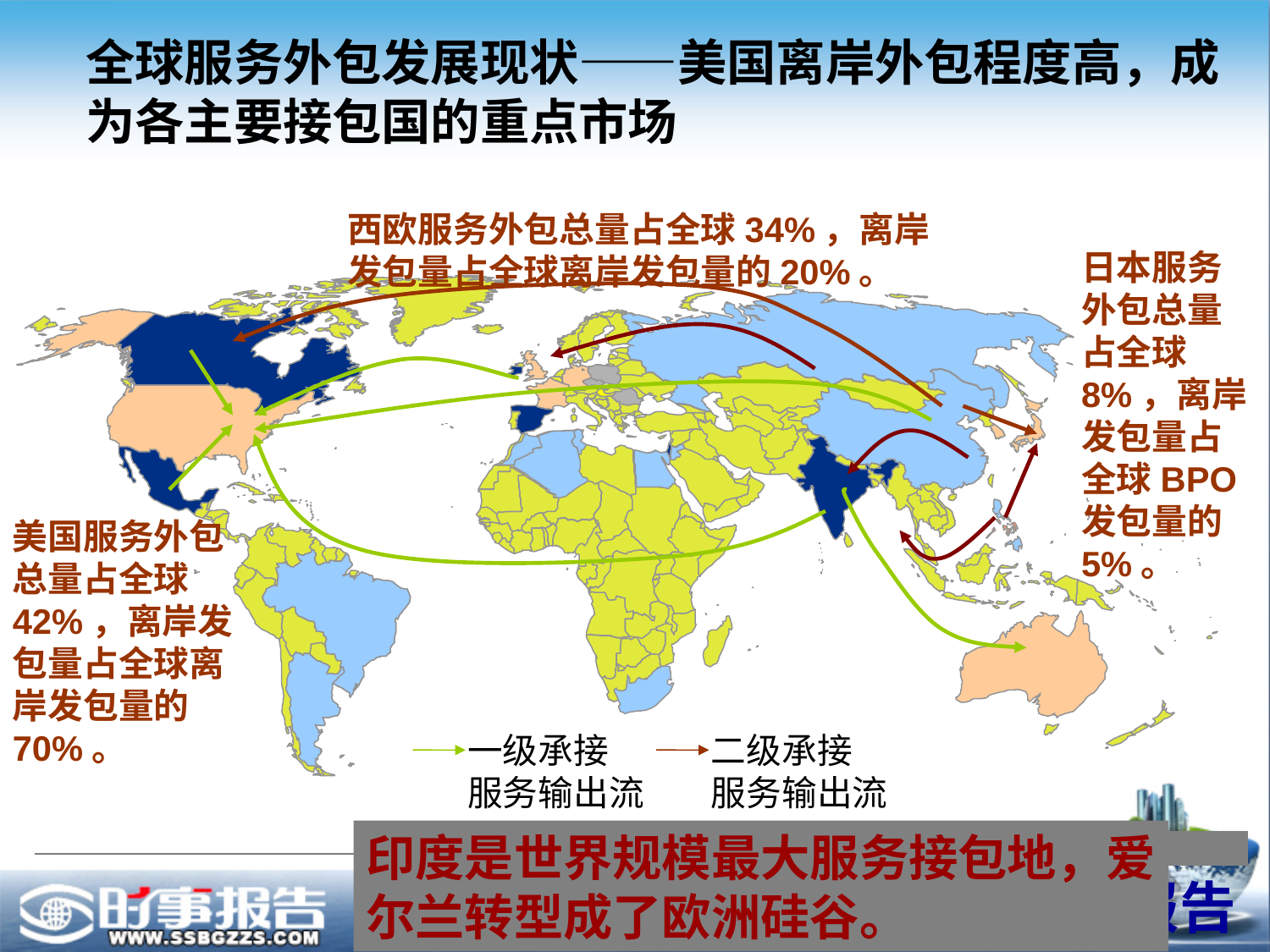

全球服务外包发展现状——美国离岸外包程度高，成为各主要接包国的重点市场
西欧服务外包总量占全球34%，离岸发包量占全球离岸发包量的20%。
日本服务外包总量占全球8%，离岸发包量占全球BPO发包量的5%。

美国服务外包总量占全球42%，离岸发包量占全球离岸发包量的70%。

一级承接
服务输出流
二级承接
服务输出流

印度是世界规模最大服务接包地，爱尔兰转型成了欧洲硅谷。